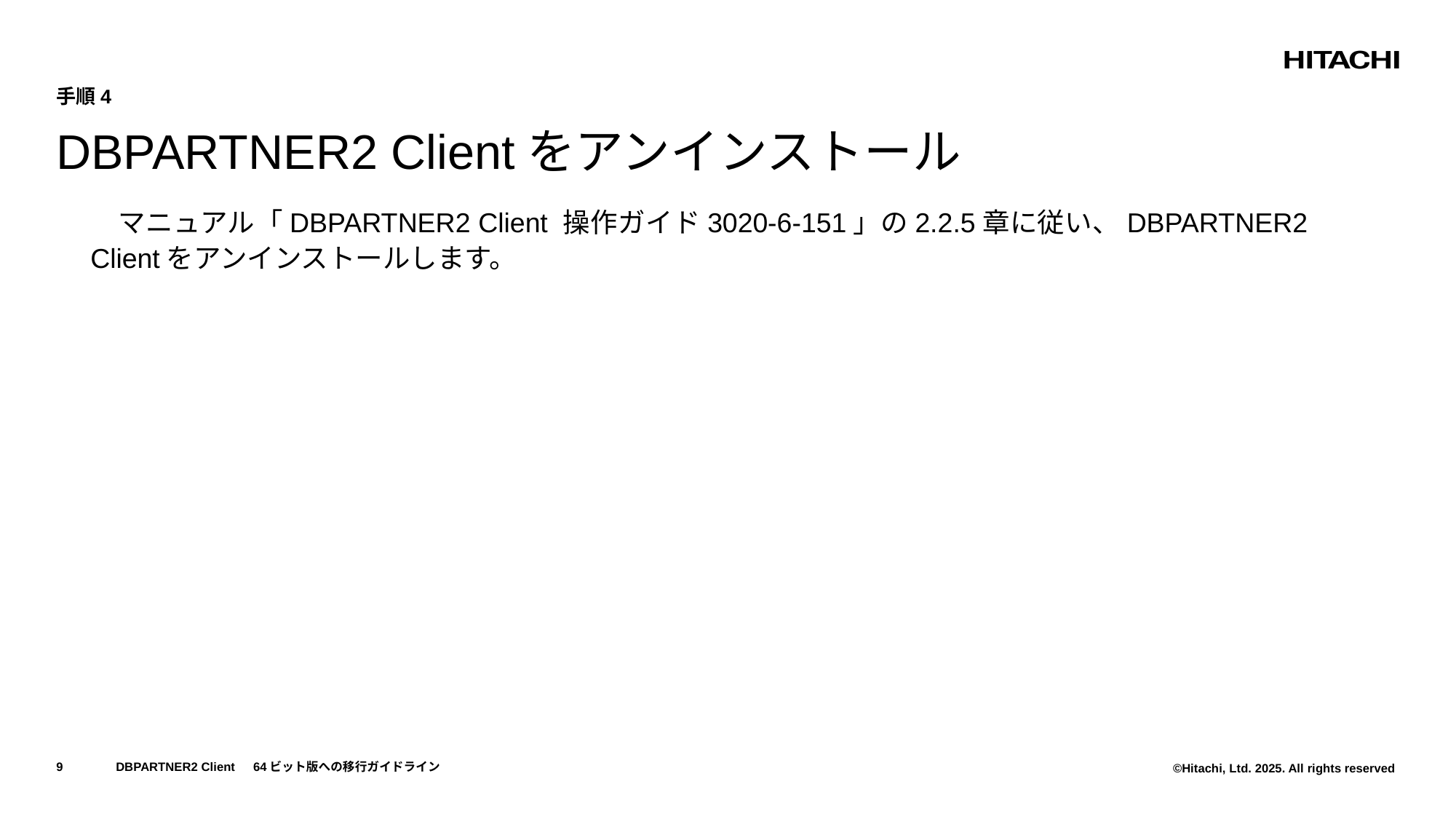

手順4
# DBPARTNER2 Clientをアンインストール
　マニュアル「DBPARTNER2 Client 操作ガイド3020-6-151」の2.2.5章に従い、DBPARTNER2 Clientをアンインストールします。
9
DBPARTNER2 Client　64ビット版への移行ガイドライン